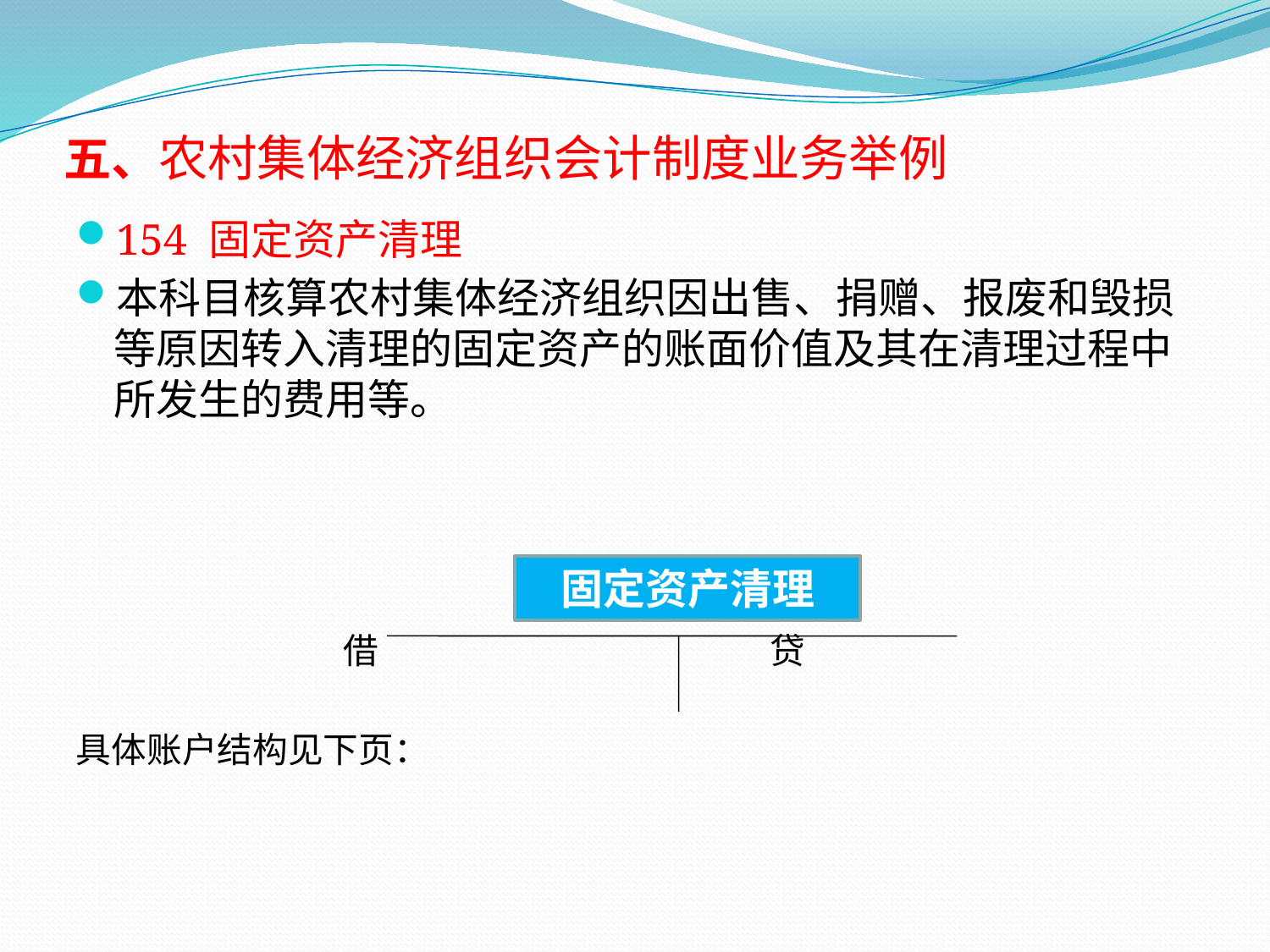

# 五、农村集体经济组织会计制度业务举例
154 固定资产清理
本科目核算农村集体经济组织因出售、捐赠、报废和毁损等原因转入清理的固定资产的账面价值及其在清理过程中所发生的费用等。

                                 借                                                  贷

具体账户结构见下页：

固定资产清理